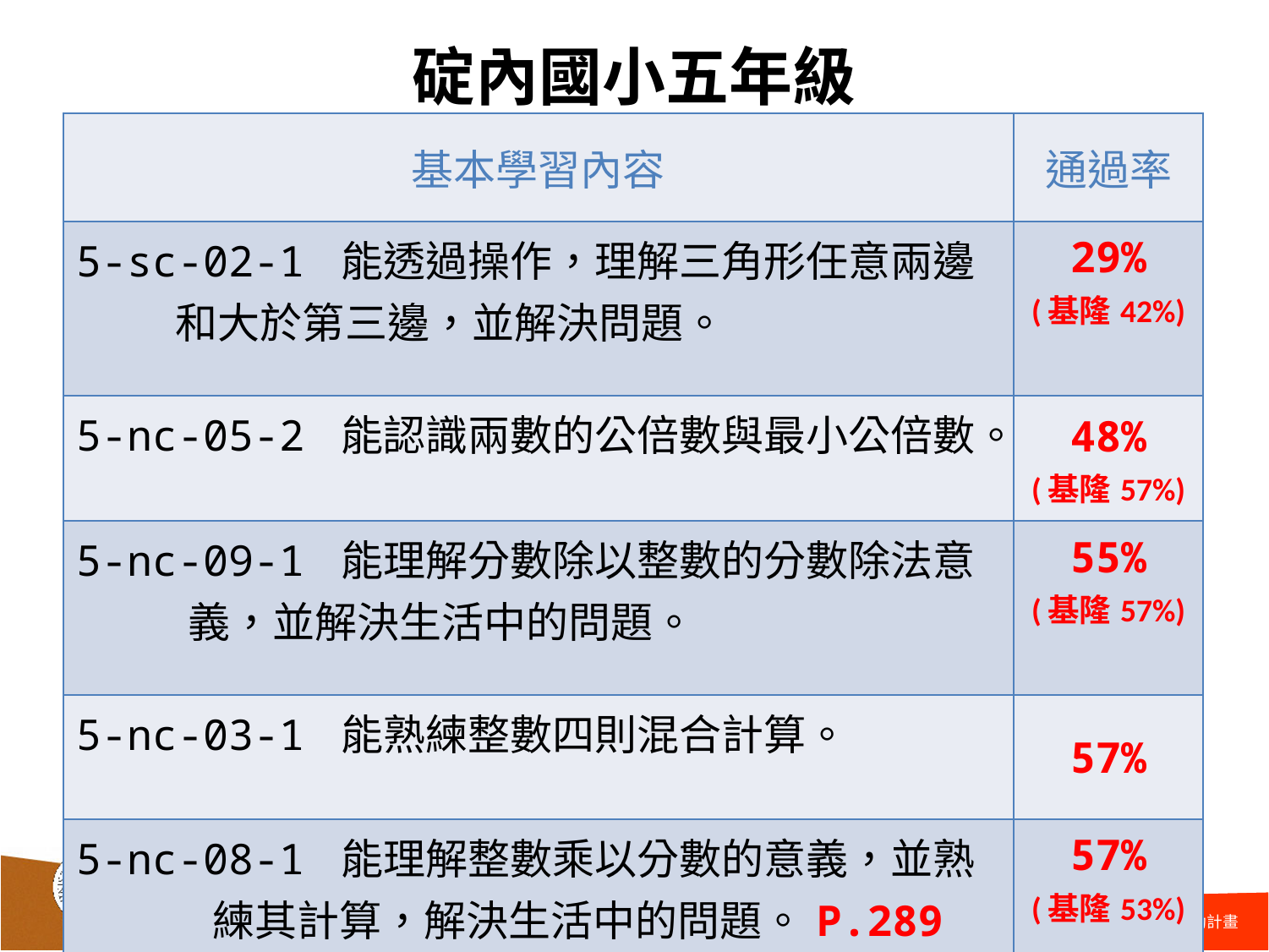

# 碇內國小五年級
| 基本學習內容 | 通過率 |
| --- | --- |
| 5-sc-02-1 能透過操作，理解三角形任意兩邊和大於第三邊，並解決問題。 | 29% (基隆42%) |
| 5-nc-05-2 能認識兩數的公倍數與最小公倍數。 | 48% (基隆57%) |
| 5-nc-09-1 能理解分數除以整數的分數除法意義，並解決生活中的問題。 | 55% (基隆57%) |
| 5-nc-03-1 能熟練整數四則混合計算。 | 57% |
| 5-nc-08-1 能理解整數乘以分數的意義，並熟練其計算，解決生活中的問題。P.289 | 57% (基隆53%) |